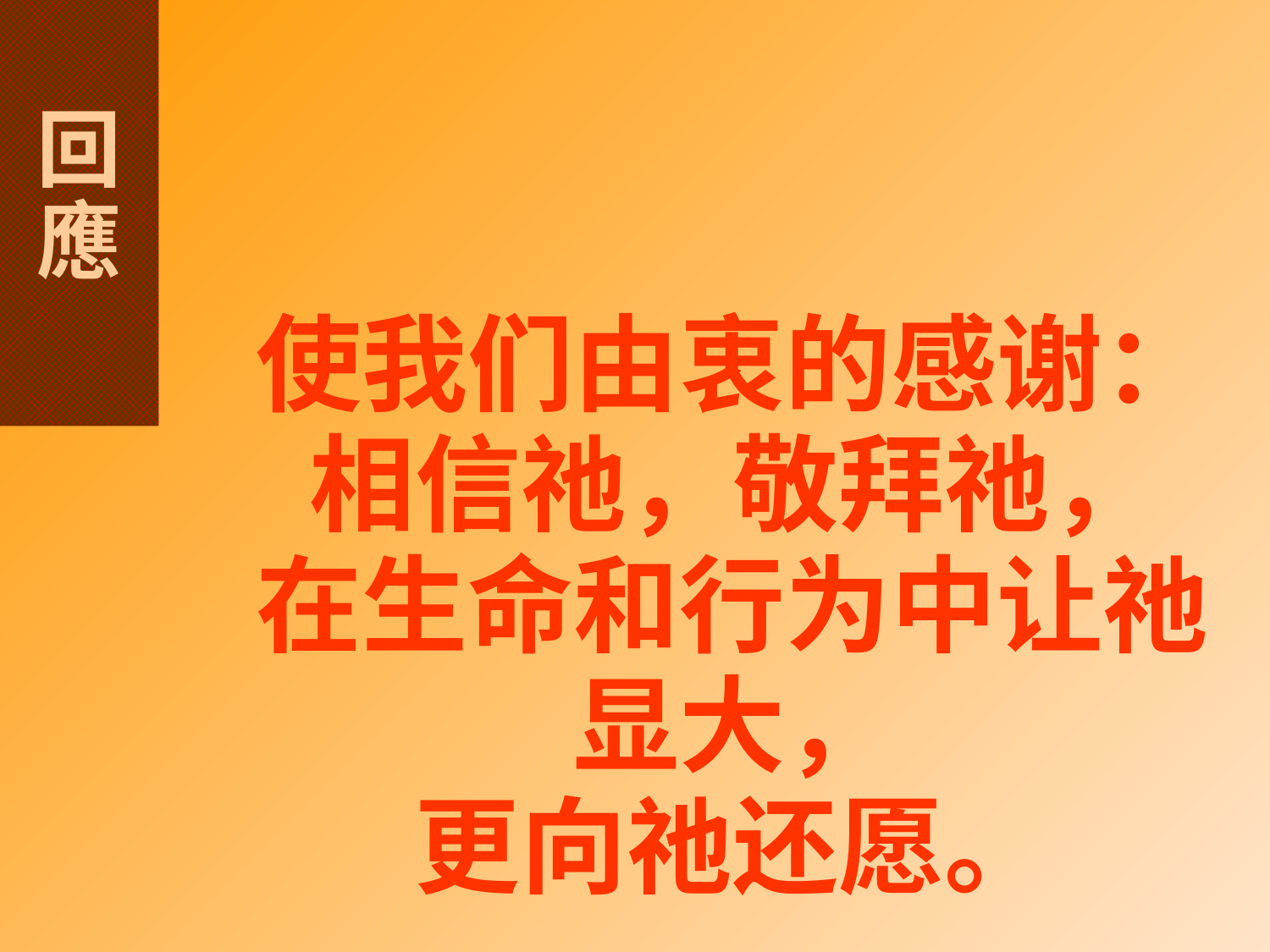

回應

# 使我们由衷的感谢：相信祂，敬拜祂， 在生命和行为中让祂显大， 更向祂还愿。